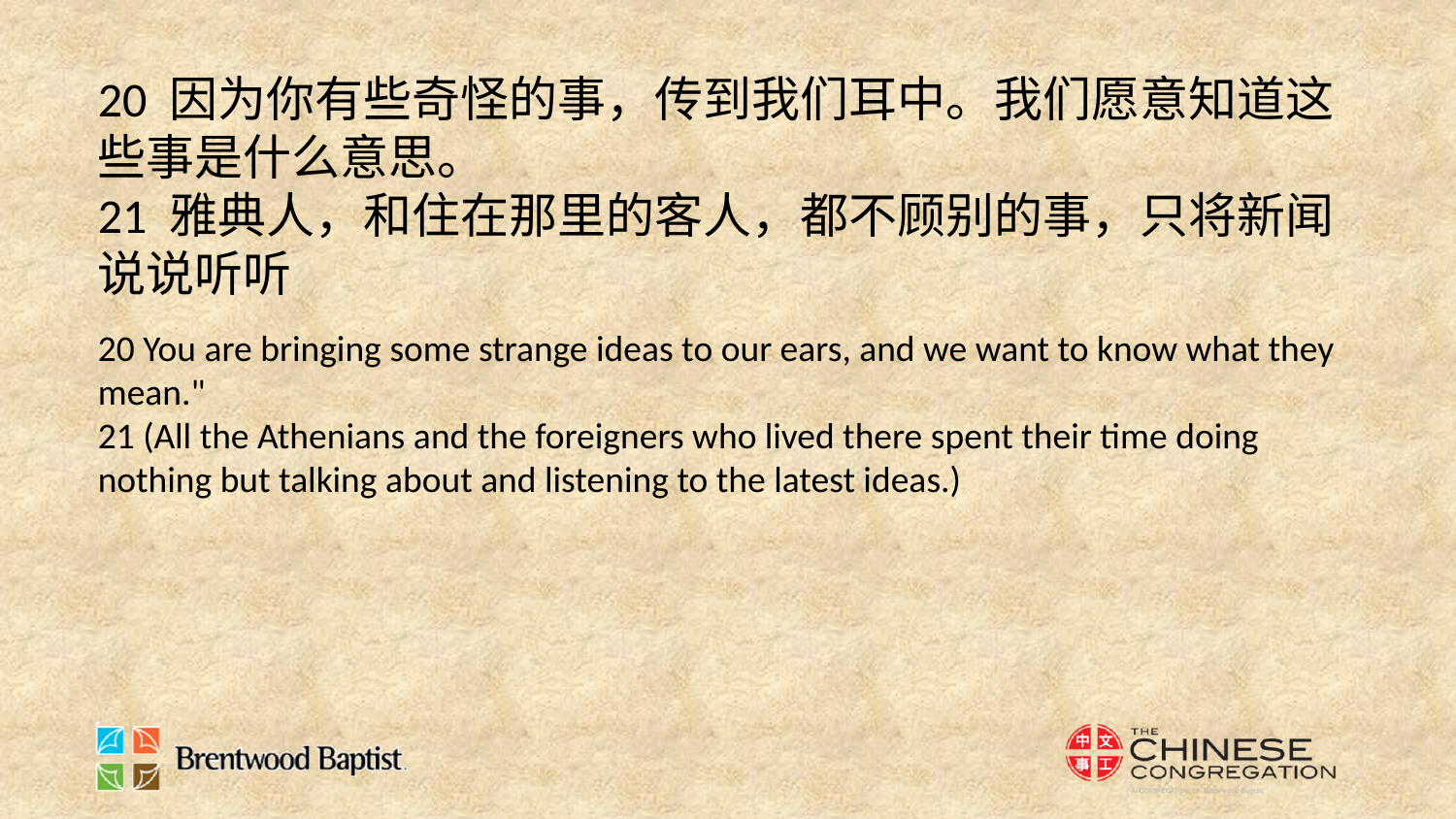

20 因为你有些奇怪的事，传到我们耳中。我们愿意知道这些事是什么意思。
21 雅典人，和住在那里的客人，都不顾别的事，只将新闻说说听听

20 You are bringing some strange ideas to our ears, and we want to know what they mean."
21 (All the Athenians and the foreigners who lived there spent their time doing nothing but talking about and listening to the latest ideas.)